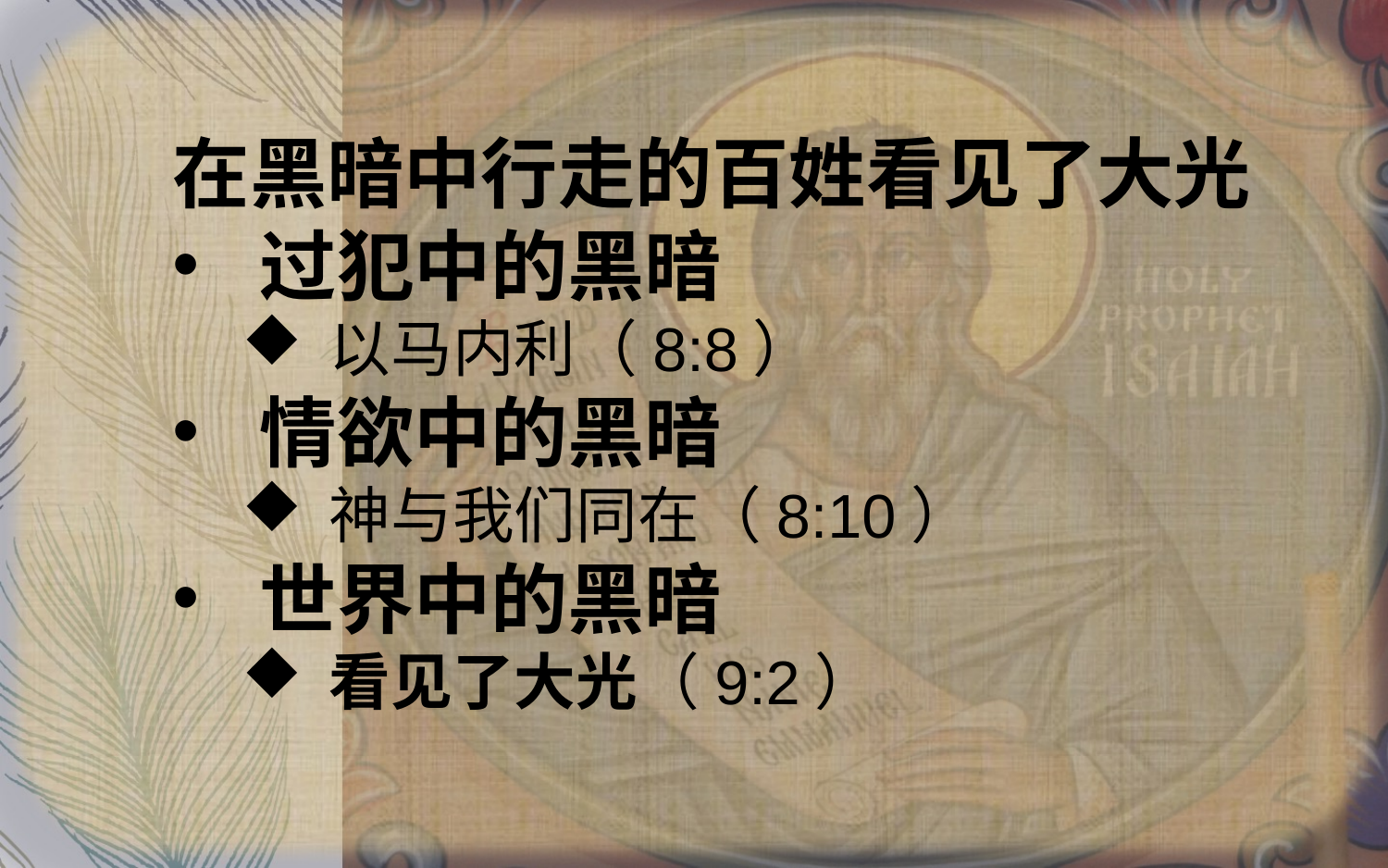

在黑暗中行走的百姓看见了大光
过犯中的黑暗
以马内利（8:8）
情欲中的黑暗
神与我们同在（8:10）
世界中的黑暗
看见了大光（9:2）